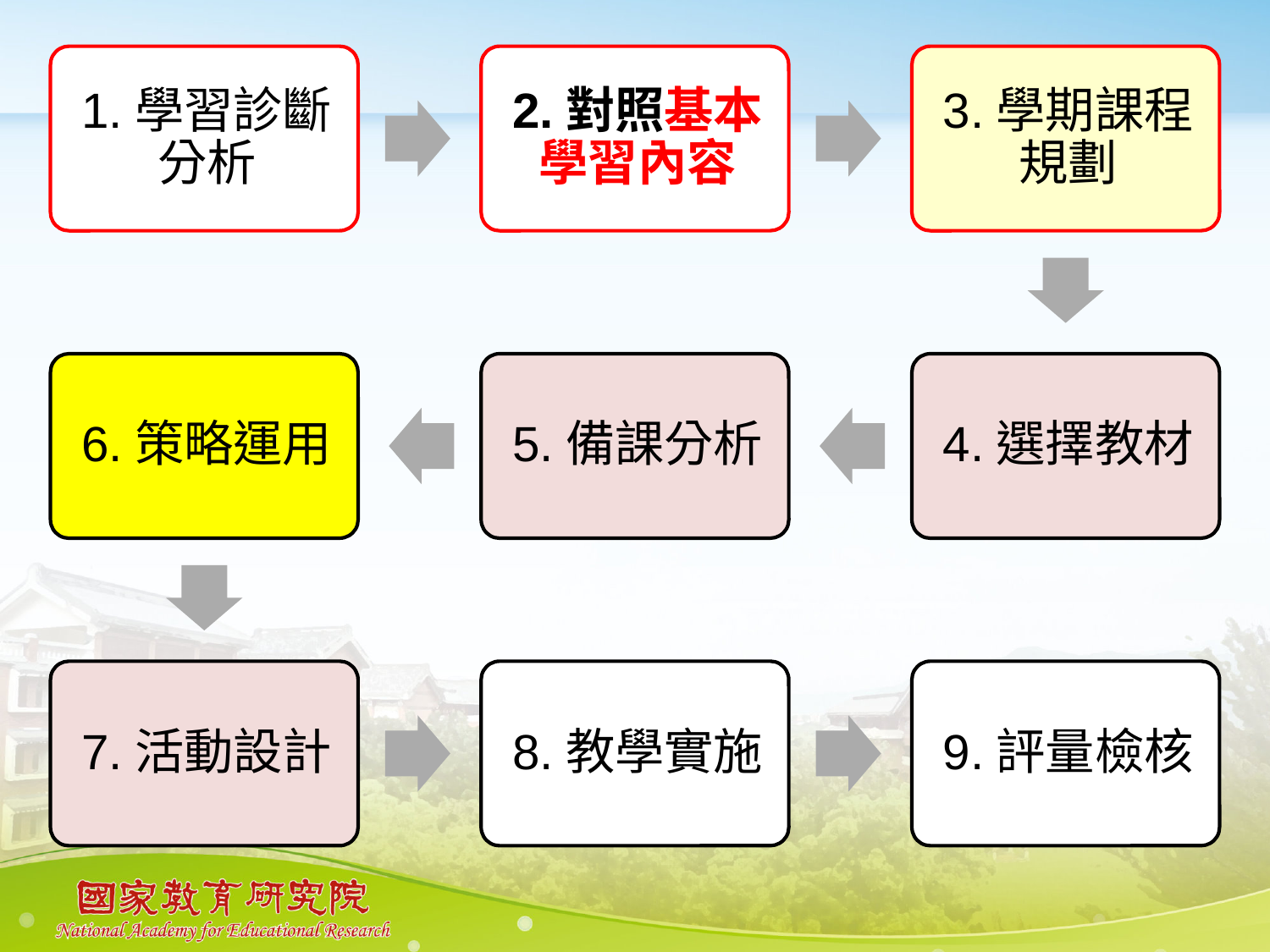

1.學習診斷分析

2.對照基本學習內容

3.學期課程規劃

4.選擇教材

5.備課分析

6.策略運用

7.活動設計

8.教學實施

9.評量檢核